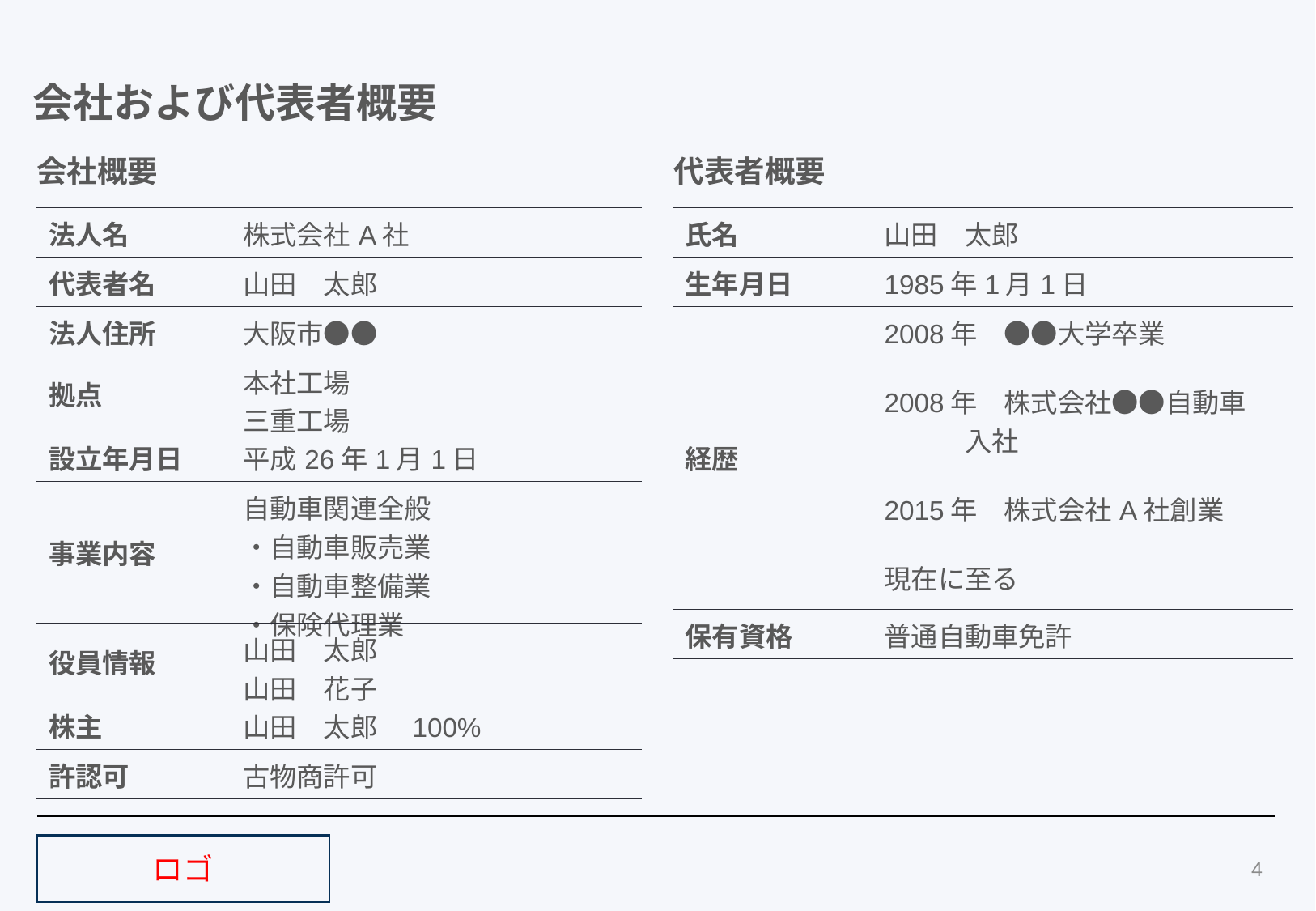

会社および代表者概要
代表者概要
会社概要
| 法人名 | 株式会社A社 |
| --- | --- |
| 代表者名 | 山田　太郎 |
| 法人住所 | 大阪市●● |
| 拠点 | 本社工場 三重工場 |
| 設立年月日 | 平成26年1月1日 |
| 事業内容 | 自動車関連全般 ・自動車販売業 ・自動車整備業 ・保険代理業 |
| 役員情報 | 山田　太郎 山田　花子 |
| 株主 | 山田　太郎　100% |
| 許認可 | 古物商許可 |
| 氏名 | 山田　太郎 |
| --- | --- |
| 生年月日 | 1985年1月1日 |
| 経歴 | 2008年　●●大学卒業 2008年　株式会社●●自動車 入社 2015年　株式会社A社創業 現在に至る |
| 保有資格 | 普通自動車免許 |
4